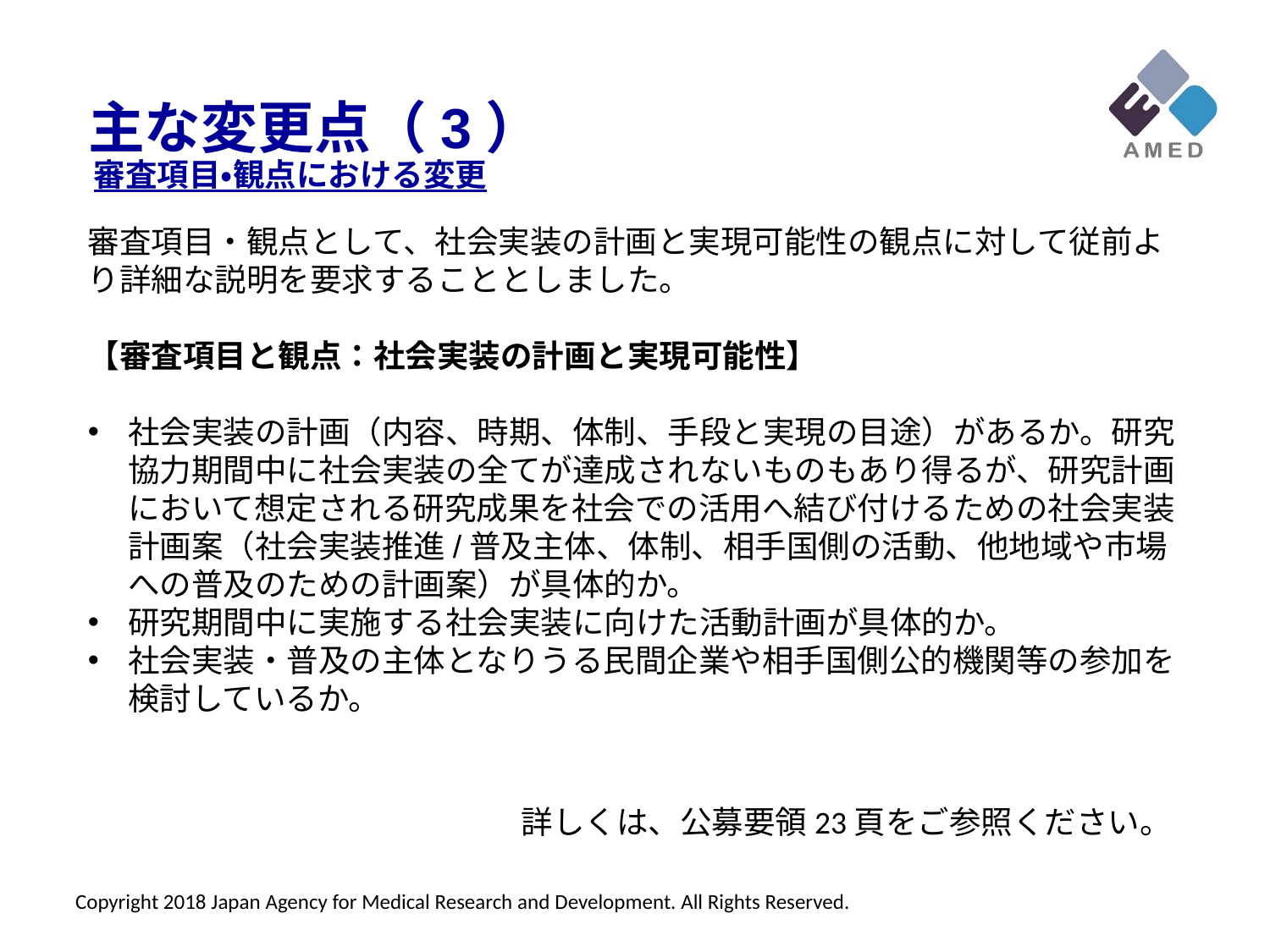

主な変更点（3）
審査項目・観点における変更
審査項目・観点として、社会実装の計画と実現可能性の観点に対して従前より詳細な説明を要求することとしました。

【審査項目と観点：社会実装の計画と実現可能性】

社会実装の計画（内容、時期、体制、手段と実現の目途）があるか。研究協力期間中に社会実装の全てが達成されないものもあり得るが、研究計画において想定される研究成果を社会での活用へ結び付けるための社会実装計画案（社会実装推進/普及主体、体制、相手国側の活動、他地域や市場への普及のための計画案）が具体的か。
研究期間中に実施する社会実装に向けた活動計画が具体的か。
社会実装・普及の主体となりうる民間企業や相手国側公的機関等の参加を検討しているか。

詳しくは、公募要領23頁をご参照ください。
Copyright 2018 Japan Agency for Medical Research and Development. All Rights Reserved.